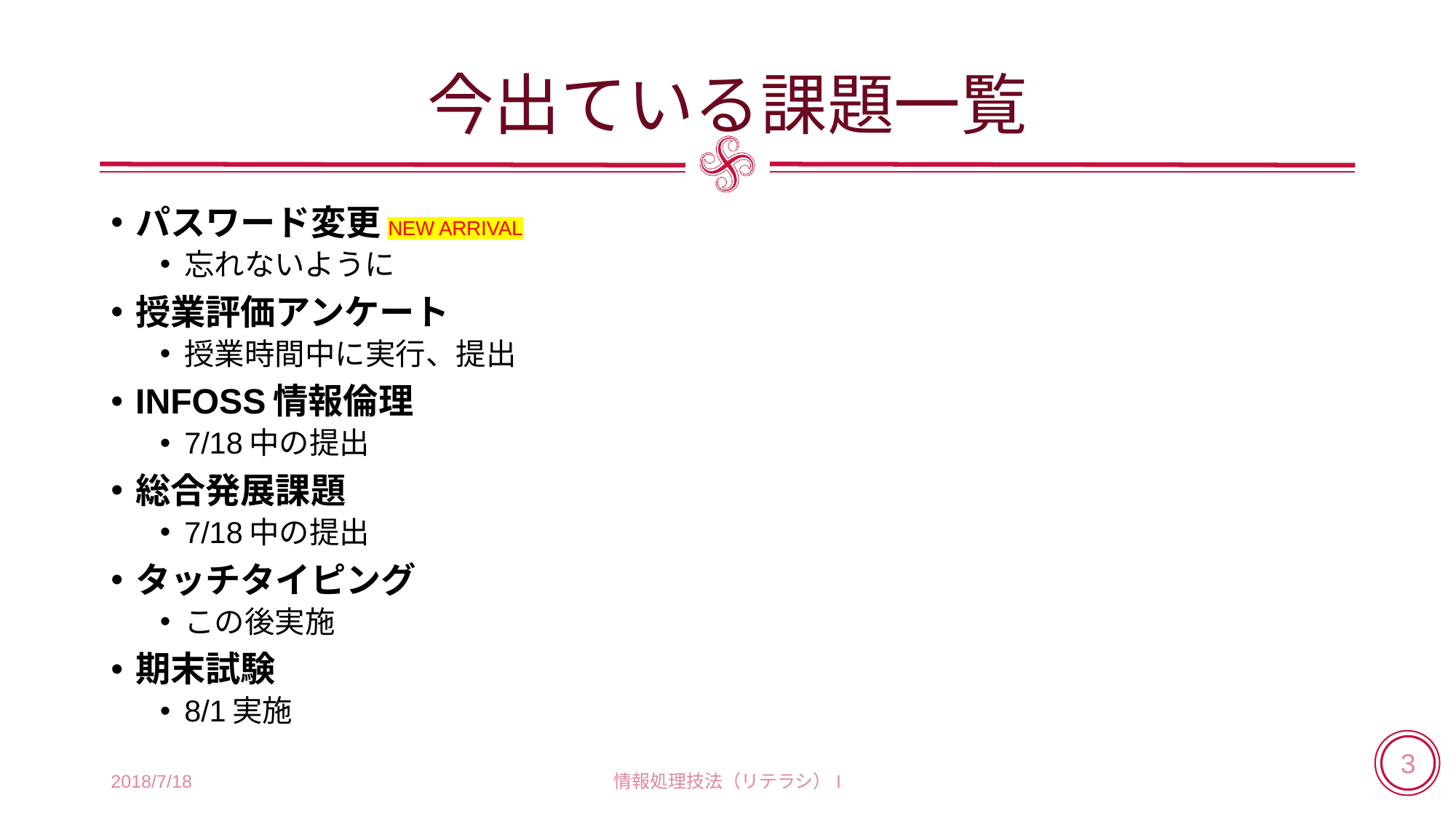

# 今出ている課題一覧
パスワード変更NEW ARRIVAL
忘れないように
授業評価アンケート
授業時間中に実行、提出
INFOSS情報倫理
7/18中の提出
総合発展課題
7/18中の提出
タッチタイピング
この後実施
期末試験
8/1実施
2018/7/18
情報処理技法（リテラシ）I